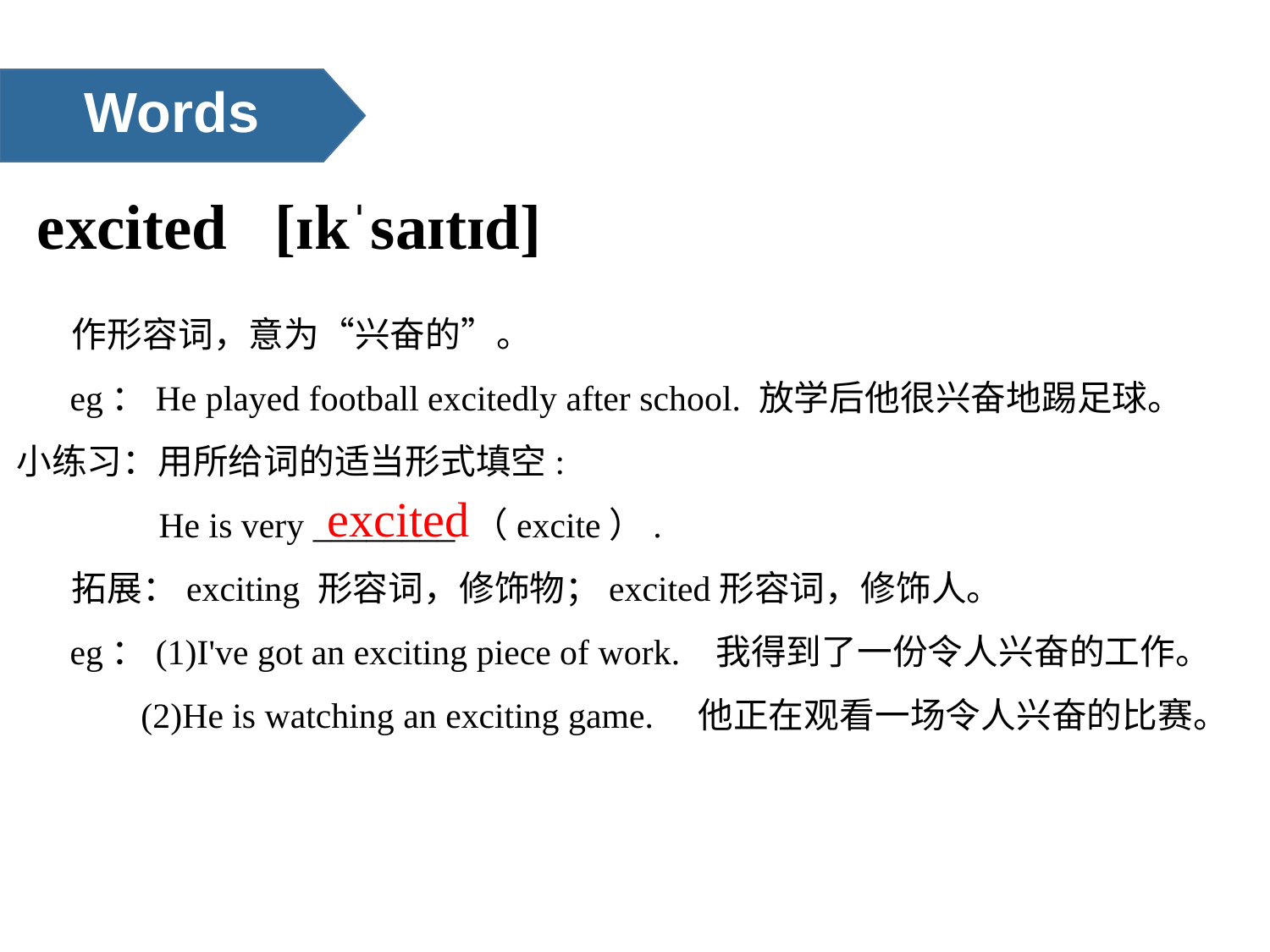

Words
excited   [ɪkˈsaɪtɪd]
      作形容词，意为“兴奋的”。
      eg：He played football excitedly after school. 放学后他很兴奋地踢足球。
小练习：用所给词的适当形式填空:
                He is very ________ （excite）.
      拓展：exciting 形容词，修饰物；excited形容词，修饰人。
      eg：(1)I've got an exciting piece of work.   我得到了一份令人兴奋的工作。
              (2)He is watching an exciting game.    他正在观看一场令人兴奋的比赛。
excited